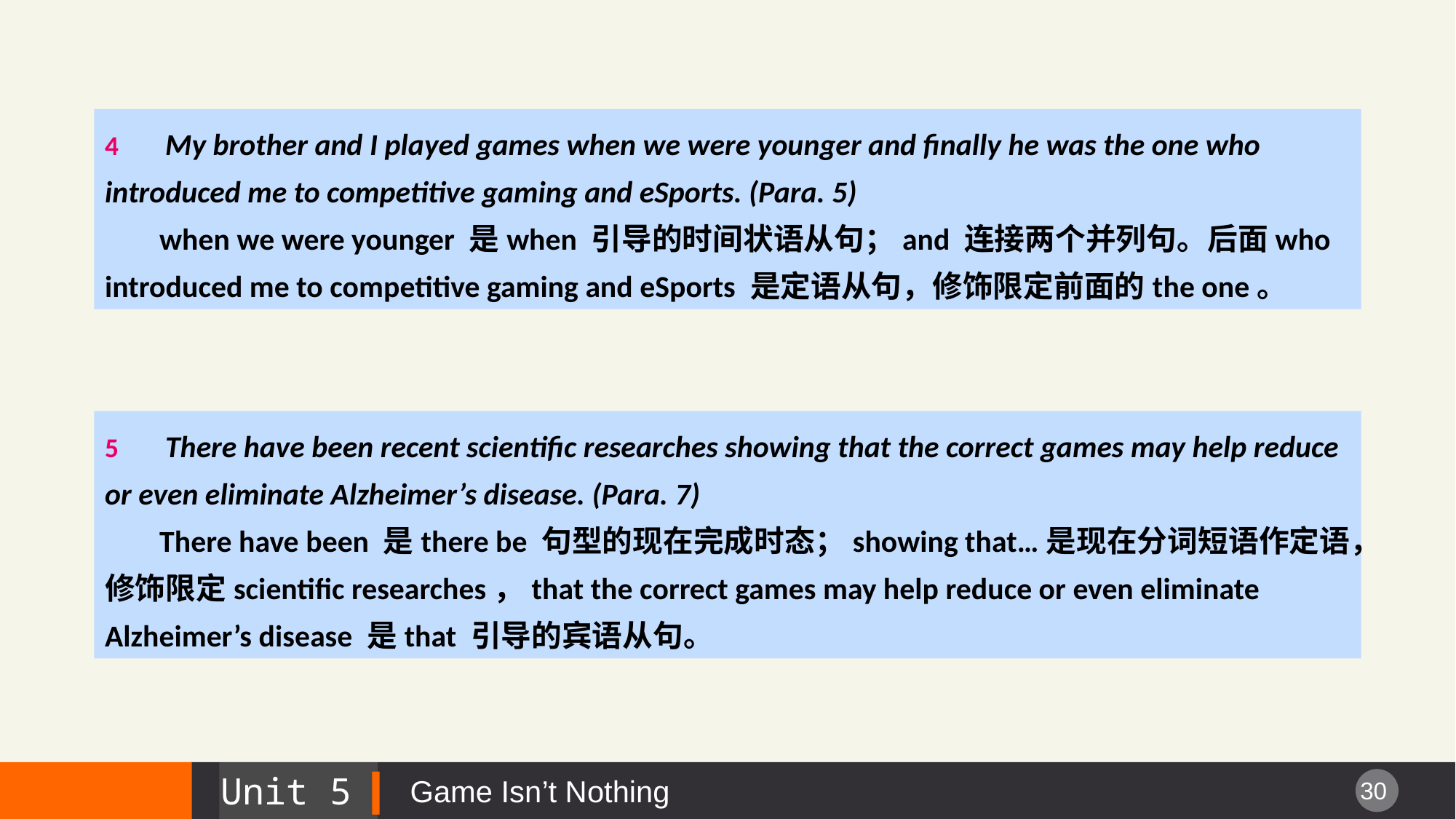

4 　My brother and I played games when we were younger and finally he was the one who
introduced me to competitive gaming and eSports. (Para. 5)
when we were younger 是when 引导的时间状语从句；and 连接两个并列句。后面who introduced me to competitive gaming and eSports 是定语从句，修饰限定前面的the one。
5 　There have been recent scientific researches showing that the correct games may help reduce or even eliminate Alzheimer’s disease. (Para. 7)
There have been 是there be 句型的现在完成时态；showing that…是现在分词短语作定语，修饰限定scientific researches，that the correct games may help reduce or even eliminate Alzheimer’s disease 是that 引导的宾语从句。